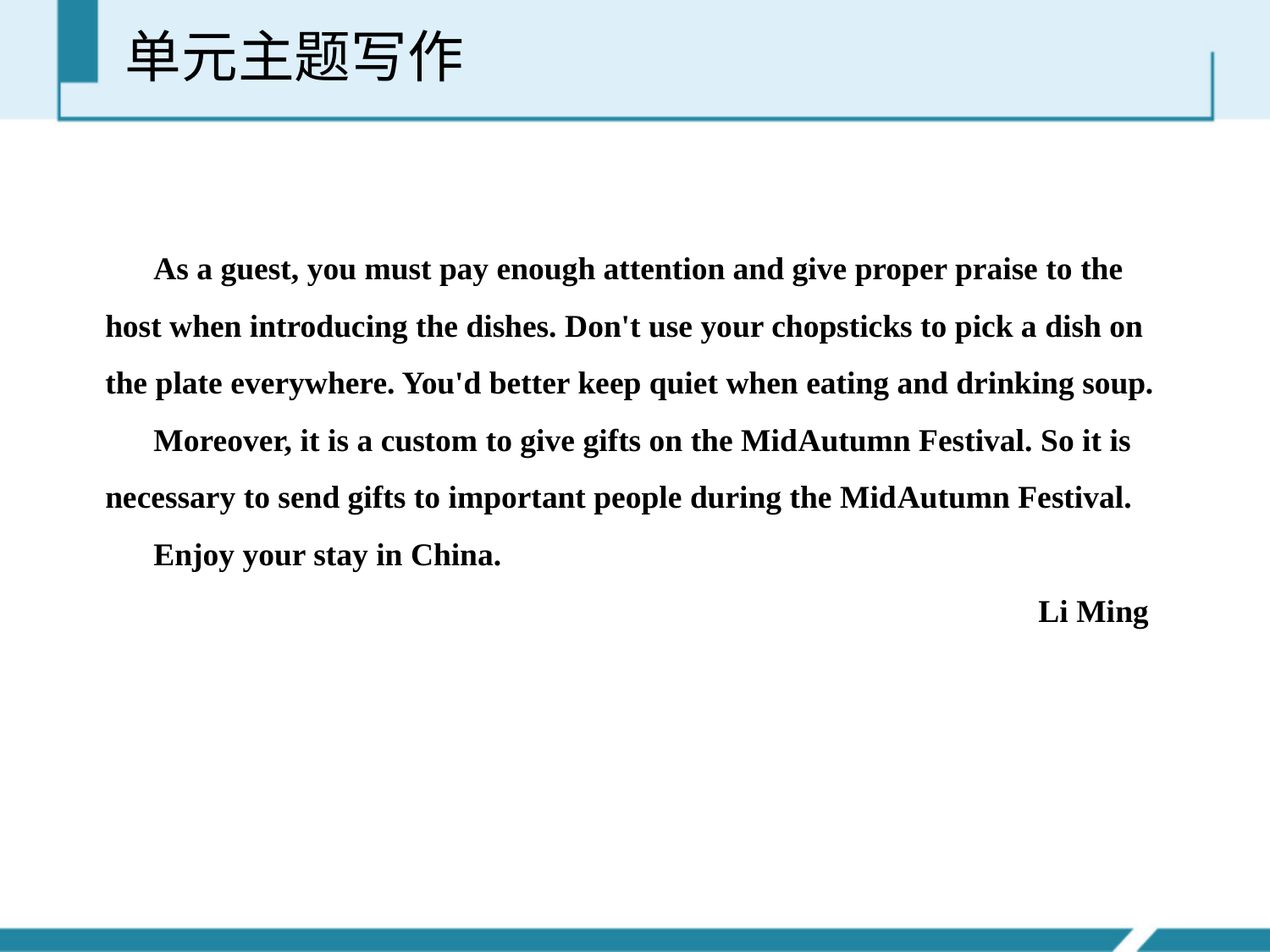

单元主题写作
      As a guest, you must pay enough attention and give proper praise to the host when introducing the dishes. Don't use your chopsticks to pick a dish on the plate everywhere. You'd better keep quiet when eating and drinking soup.
      Moreover, it is a custom to give gifts on the Mid­Autumn Festival. So it is necessary to send gifts to important people during the Mid­Autumn Festival.
      Enjoy your stay in China.
                                                                                                                    Li Ming